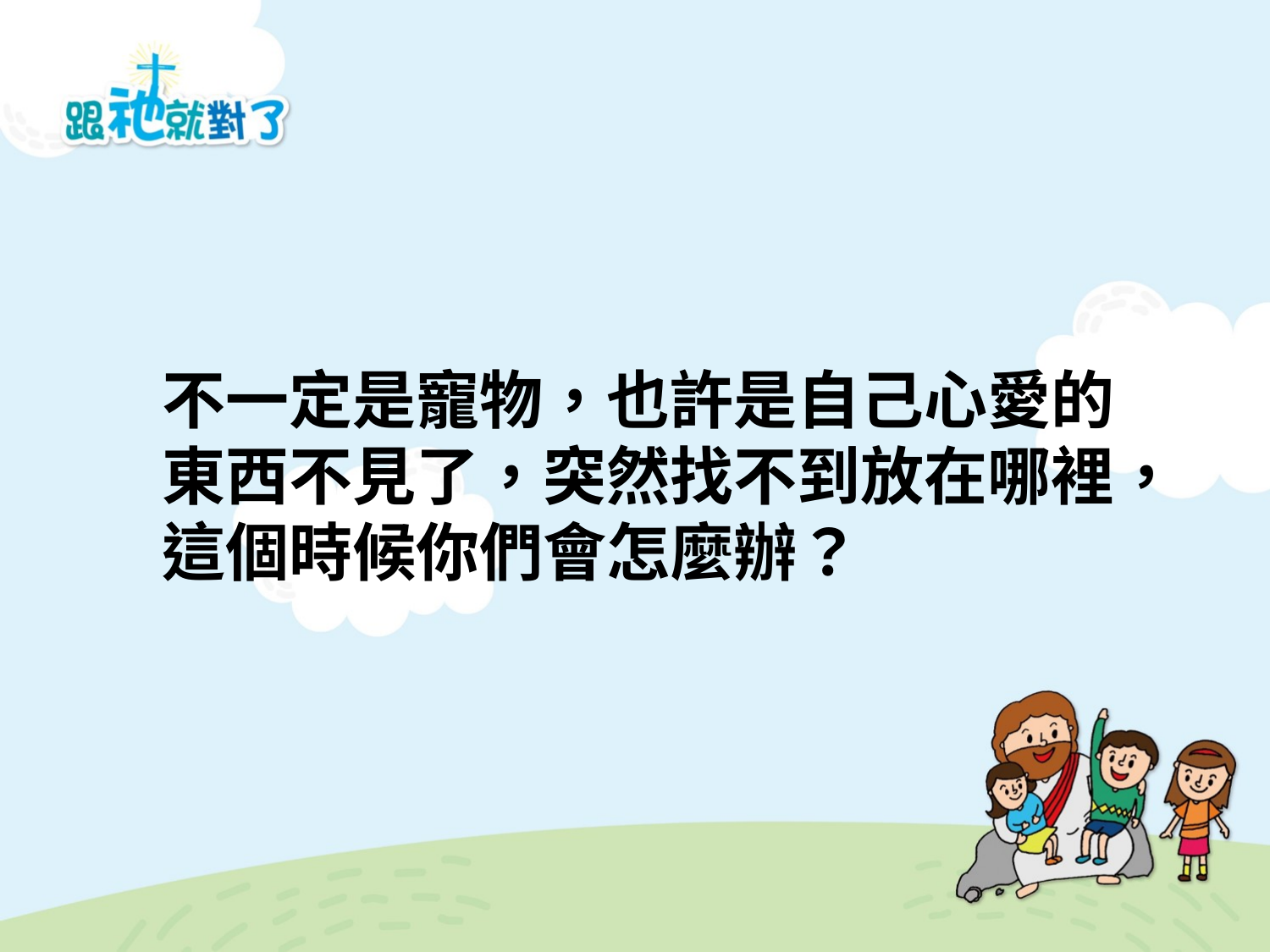

不一定是寵物，也許是自己心愛的東西不見了，突然找不到放在哪裡，這個時候你們會怎麼辦？